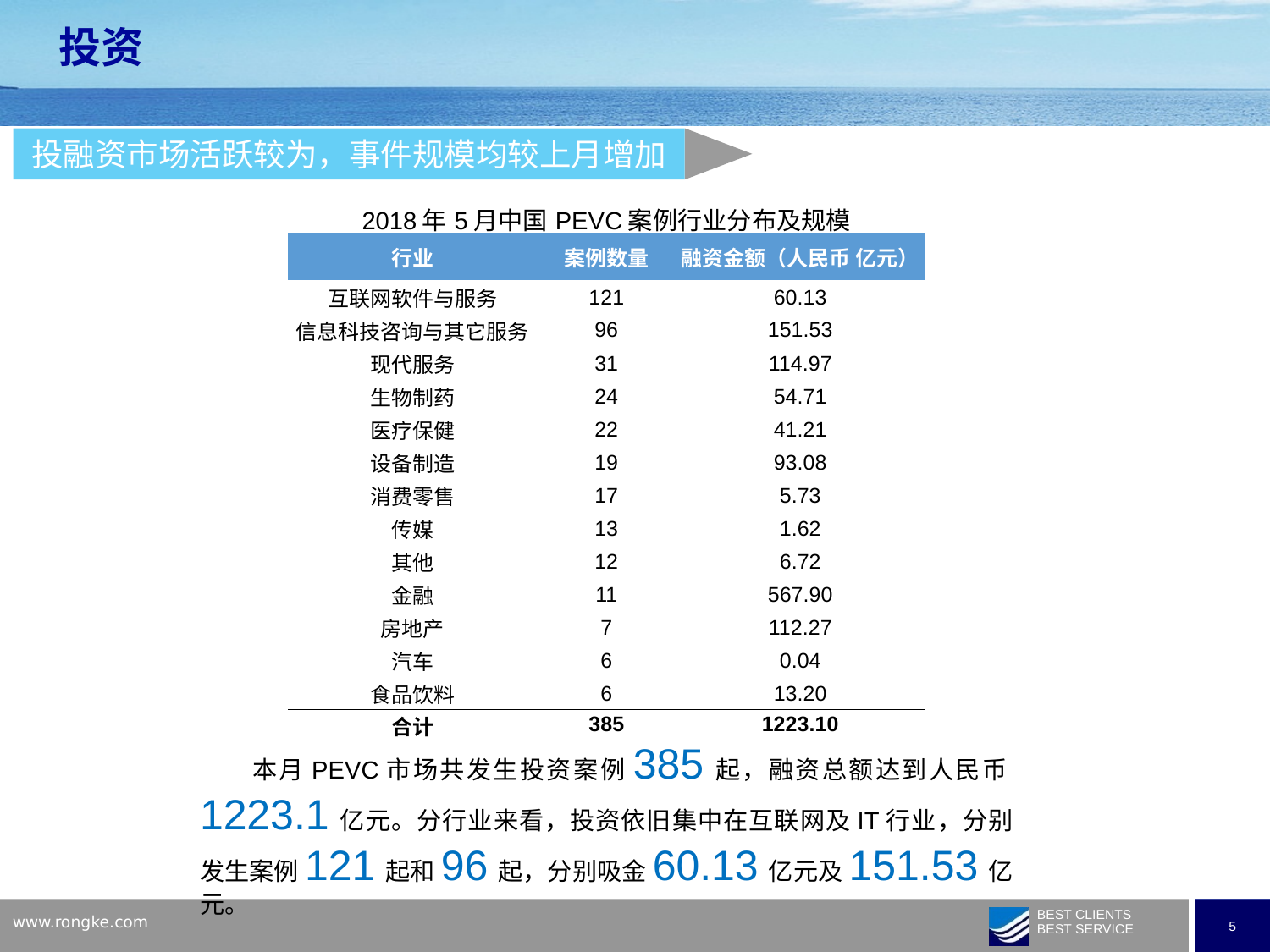

投资
投融资市场活跃较为，事件规模均较上月增加

| 2018年5月中国PEVC案例行业分布及规模 |  |  |
| --- | --- | --- |
| 行业 | 案例数量 | 融资金额（人民币 亿元） |
| 互联网软件与服务 | 121 | 60.13 |
| 信息科技咨询与其它服务 | 96 | 151.53 |
| 现代服务 | 31 | 114.97 |
| 生物制药 | 24 | 54.71 |
| 医疗保健 | 22 | 41.21 |
| 设备制造 | 19 | 93.08 |
| 消费零售 | 17 | 5.73 |
| 传媒 | 13 | 1.62 |
| 其他 | 12 | 6.72 |
| 金融 | 11 | 567.90 |
| 房地产 | 7 | 112.27 |
| 汽车 | 6 | 0.04 |
| 食品饮料 | 6 | 13.20 |
| 合计 | 385 | 1223.10 |
      本月PEVC市场共发生投资案例385起，融资总额达到人民币1223.1亿元。分行业来看，投资依旧集中在互联网及IT行业，分别发生案例121起和96起，分别吸金60.13亿元及151.53亿元。